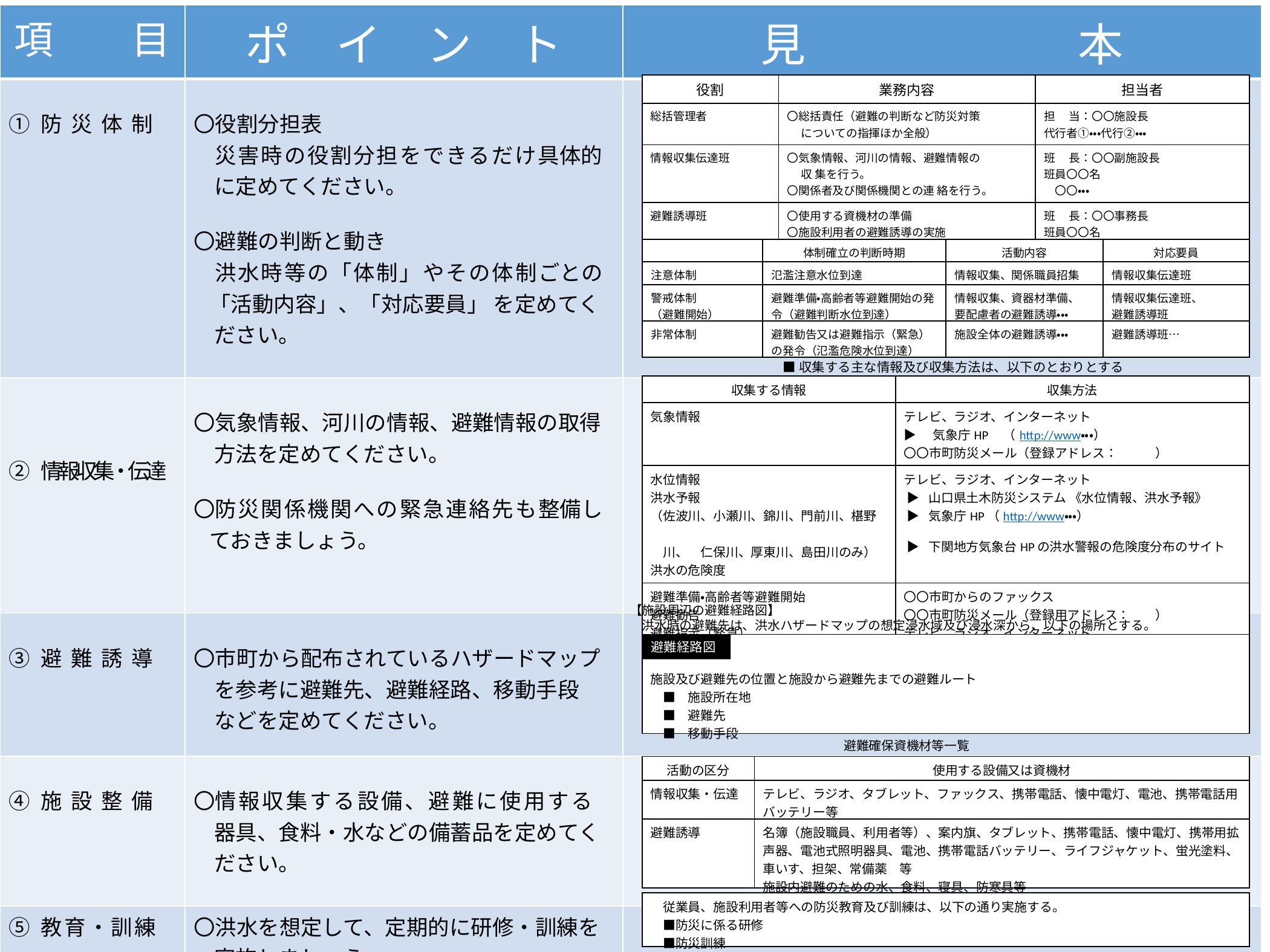

| 項　　目 | ポ　イ　ン　ト | 見　　　　　　本 |
| --- | --- | --- |
| ① 防 災 体 制 | 〇役割分担表 　災害時の役割分担をできるだけ具体的 に定めてください。 〇避難の判断と動き 　洪水時等の「体制」やその体制ごとの 「活動内容」、「対応要員」 を定めてく ださい。 |  |
| ② 情 報 収 集・伝 達 | 〇気象情報、河川の情報、避難情報の取得 方法を定めてください。 〇防災関係機関への緊急連絡先も整備し ておきましょう。 |  |
| ③ 避 難 誘 導 | 〇市町から配布されているハザードマップ を参考に避難先、避難経路、移動手段 などを定めてください。 |  |
| ④ 施 設 整 備 | 〇情報収集する設備、避難に使用する 器具、食料・水などの備蓄品を定めてく ださい。 |  |
| ⑤ 教育・訓練 | 〇洪水を想定して、定期的に研修・訓練を 実施しましょう。 |  |
| 役割 | 業務内容 | 担当者 |
| --- | --- | --- |
| 総括管理者 | 〇総括責任（避難の判断など防災対策 　 についての指揮ほか全般） | 担　 当：〇〇施設長 代行者①・・・代行②・・・ |
| 情報収集伝達班 | 〇気象情報、河川の情報、避難情報の　 　 収 集を行う。 〇関係者及び関係機関との連 絡を行う。 | 班　 長：〇〇副施設長 班員〇〇名 　〇〇・・・ |
| 避難誘導班 | 〇使用する資機材の準備 〇施設利用者の避難誘導の実施 〇未避難者の確認 | 班　 長：〇〇事務長 班員〇〇名 　〇〇・・・ |
|  | 体制確立の判断時期 | 活動内容 | 対応要員 |
| --- | --- | --- | --- |
| 注意体制 | 氾濫注意水位到達 | 情報収集、関係職員招集 | 情報収集伝達班 |
| 警戒体制 （避難開始） | 避難準備・高齢者等避難開始の発令（避難判断水位到達） | 情報収集、資器材準備、 要配慮者の避難誘導・・・ | 情報収集伝達班、 避難誘導班 |
| 非常体制 | 避難勧告又は避難指示（緊急）の発令（氾濫危険水位到達） | 施設全体の避難誘導・・・ | 避難誘導班… |
■収集する主な情報及び収集方法は、以下のとおりとする
| 収集する情報 | 収集方法 |
| --- | --- |
| 気象情報 | テレビ、ラジオ、インターネット ▶　気象庁HP　（http://www・・・） 〇〇市町防災メール（登録アドレス：　　　） |
| 水位情報 洪水予報 （佐波川、小瀬川、錦川、門前川、椹野　 　川、　仁保川、厚東川、島田川のみ） 洪水の危険度 | テレビ、ラジオ、インターネット ▶ 山口県土木防災システム 《水位情報、洪水予報》 ▶ 気象庁HP（http://www・・・） ▶ 下関地方気象台HPの洪水警報の危険度分布のサイト |
| 避難準備・高齢者等避難開始 避難勧告 避難指示（緊急） | 〇〇市町からのファックス 〇〇市町防災メール（登録用アドレス：　　） テレビ、ラジオ、インターネット |
【施設周辺の避難経路図】
　洪水時の避難先は、洪水ハザードマップの想定浸水域及び浸水深から、以下の場所とする。
| 施設及び避難先の位置と施設から避難先までの避難ルート 　■　施設所在地 　■　避難先 　■　移動手段 |
| --- |
避難経路図
避難確保資機材等一覧
| 活動の区分 | 使用する設備又は資機材 |
| --- | --- |
| 情報収集・伝達 | テレビ、ラジオ、タブレット、ファックス、携帯電話、懐中電灯、電池、携帯電話用バッテリー等 |
| 避難誘導 | 名簿（施設職員、利用者等）、案内旗、タブレット、携帯電話、懐中電灯、携帯用拡声器、電池式照明器具、電池、携帯電話バッテリー、ライフジャケット、蛍光塗料、車いす、担架、常備薬　等 施設内避難のための水、食料、寝具、防寒具等 |
| 従業員、施設利用者等への防災教育及び訓練は、以下の通り実施する。 　■防災に係る研修 　■防災訓練 |
| --- |